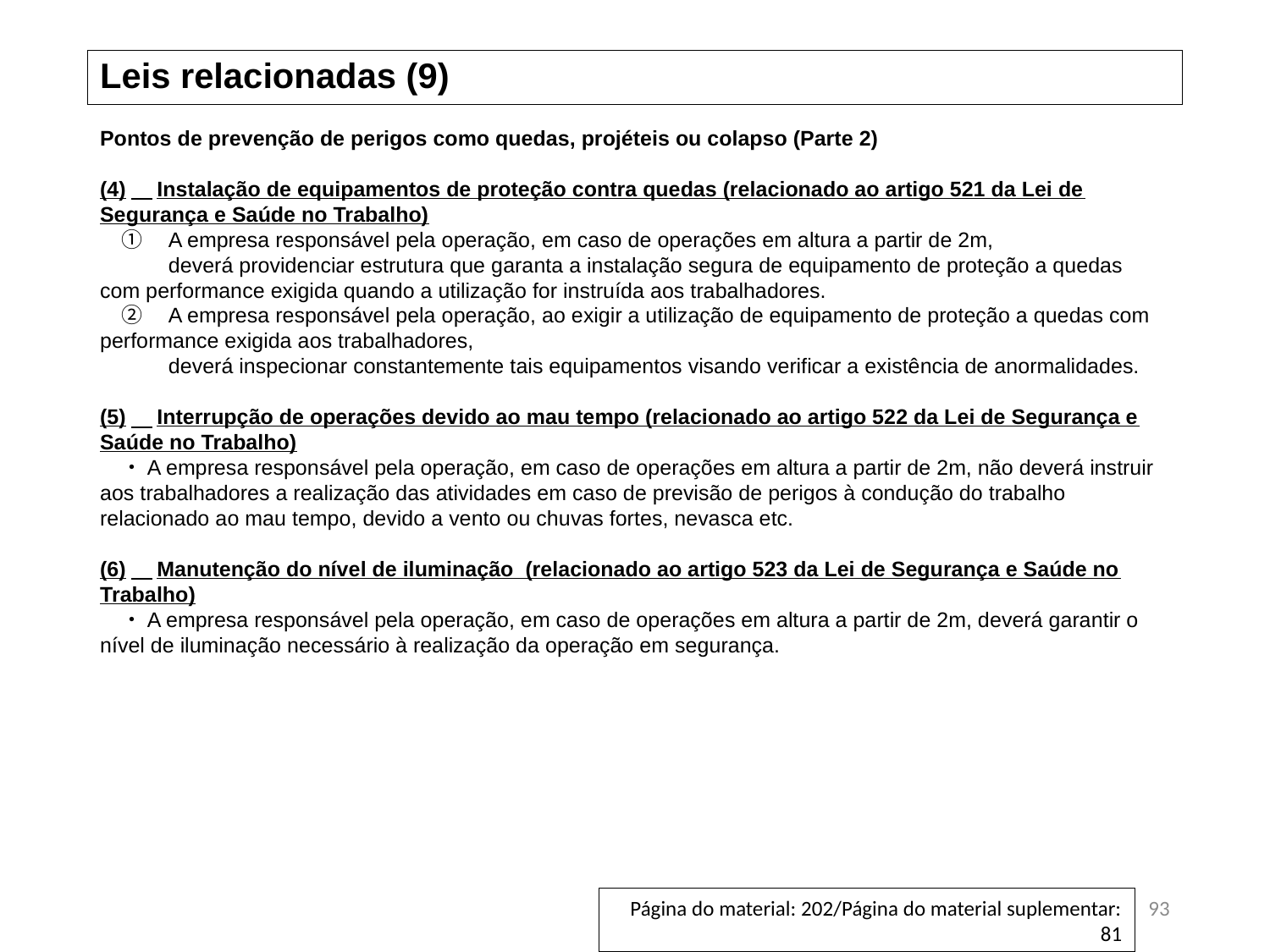

# Leis relacionadas (9)
Pontos de prevenção de perigos como quedas, projéteis ou colapso (Parte 2)

(4)　Instalação de equipamentos de proteção contra quedas (relacionado ao artigo 521 da Lei de Segurança e Saúde no Trabalho)
　①　A empresa responsável pela operação, em caso de operações em altura a partir de 2m,
　　　deverá providenciar estrutura que garanta a instalação segura de equipamento de proteção a quedas com performance exigida quando a utilização for instruída aos trabalhadores.
　②　A empresa responsável pela operação, ao exigir a utilização de equipamento de proteção a quedas com performance exigida aos trabalhadores,
　　　deverá inspecionar constantemente tais equipamentos visando verificar a existência de anormalidades.

(5)　Interrupção de operações devido ao mau tempo (relacionado ao artigo 522 da Lei de Segurança e Saúde no Trabalho)
　・A empresa responsável pela operação, em caso de operações em altura a partir de 2m, não deverá instruir aos trabalhadores a realização das atividades em caso de previsão de perigos à condução do trabalho relacionado ao mau tempo, devido a vento ou chuvas fortes, nevasca etc.

(6)　Manutenção do nível de iluminação  (relacionado ao artigo 523 da Lei de Segurança e Saúde no Trabalho)
　・A empresa responsável pela operação, em caso de operações em altura a partir de 2m, deverá garantir o nível de iluminação necessário à realização da operação em segurança.

93
Página do material: 202/Página do material suplementar: 81